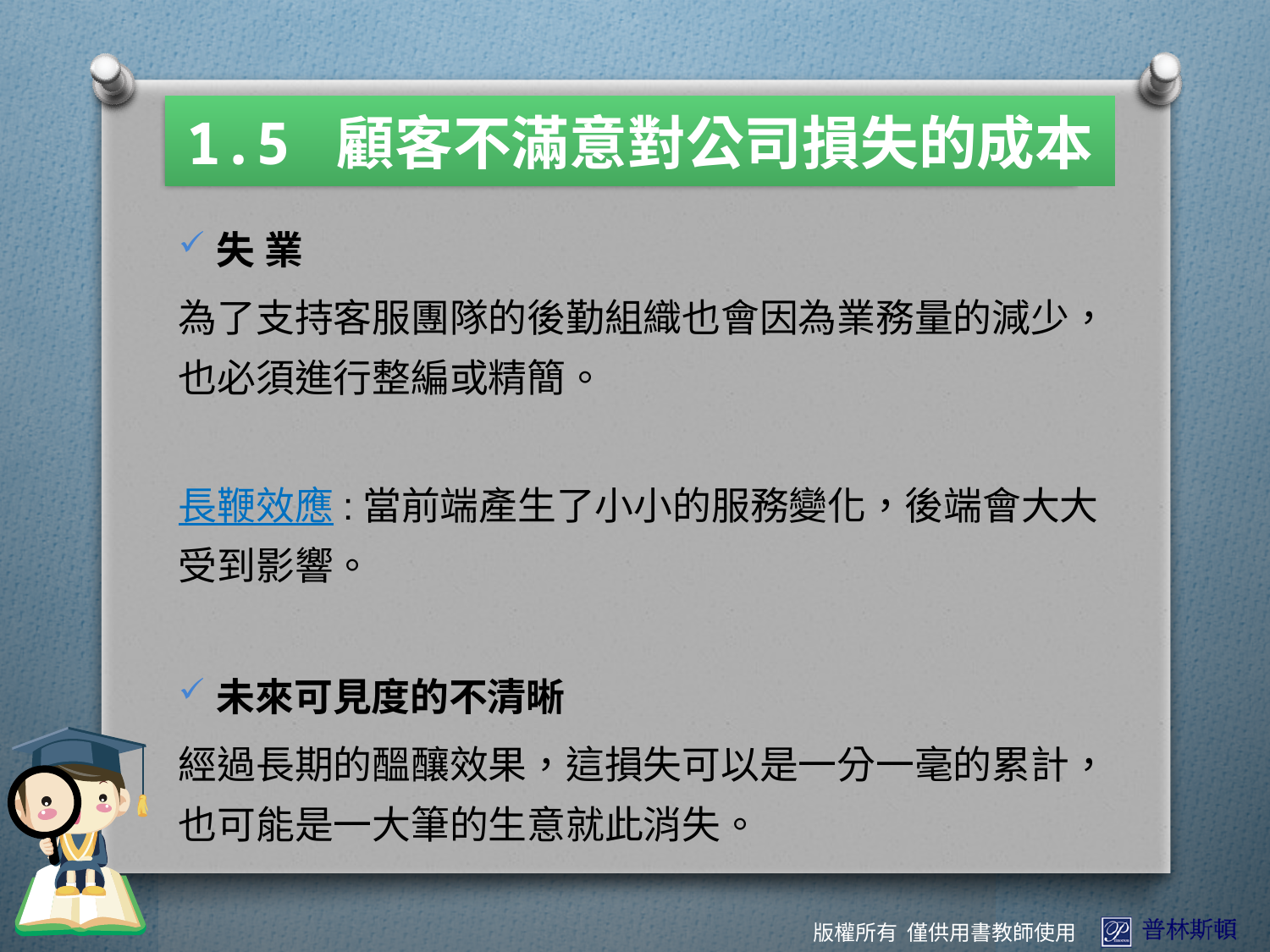

1.5 顧客不滿意對公司損失的成本
失 業
為了支持客服團隊的後勤組織也會因為業務量的減少，也必須進行整編或精簡。

長鞭效應:當前端產生了小小的服務變化，後端會大大受到影響。

未來可見度的不清晰
經過長期的醞釀效果，這損失可以是一分一毫的累計，也可能是一大筆的生意就此消失。